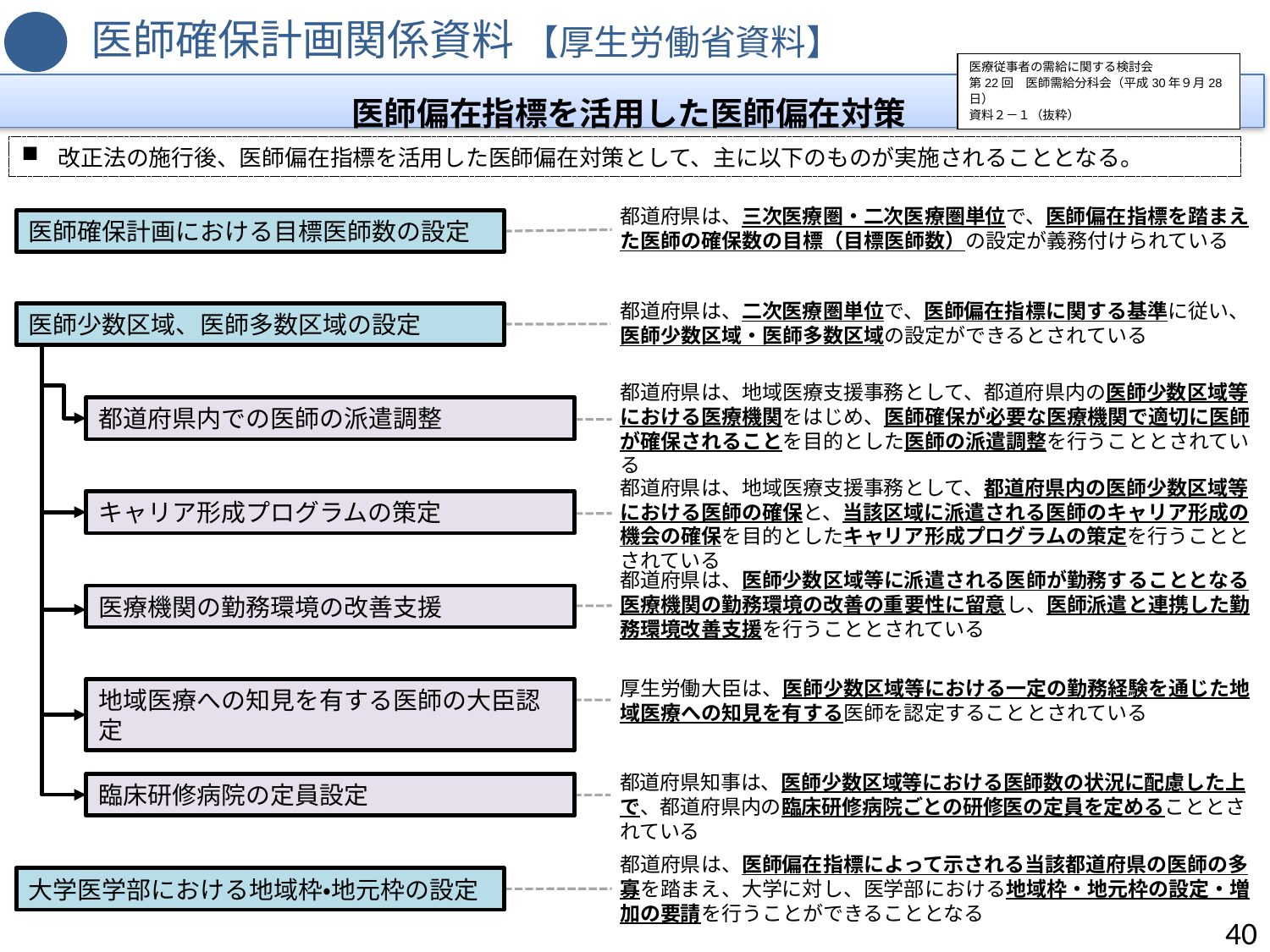

医師確保計画関係資料 【厚生労働省資料】

| 医療従事者の需給に関する検討会 第22回　医師需給分科会（平成30年９月28日） 資料２－１（抜粋） |
| --- |
医師偏在指標を活用した医師偏在対策
改正法の施行後、医師偏在指標を活用した医師偏在対策として、主に以下のものが実施されることとなる。
都道府県は、三次医療圏・二次医療圏単位で、医師偏在指標を踏まえた医師の確保数の目標（目標医師数）の設定が義務付けられている
医師確保計画における目標医師数の設定
都道府県は、二次医療圏単位で、医師偏在指標に関する基準に従い、
医師少数区域・医師多数区域の設定ができるとされている
医師少数区域、医師多数区域の設定
都道府県は、地域医療支援事務として、都道府県内の医師少数区域等における医療機関をはじめ、医師確保が必要な医療機関で適切に医師が確保されることを目的とした医師の派遣調整を行うこととされている
都道府県内での医師の派遣調整
都道府県は、地域医療支援事務として、都道府県内の医師少数区域等における医師の確保と、当該区域に派遣される医師のキャリア形成の機会の確保を目的としたキャリア形成プログラムの策定を行うこととされている
キャリア形成プログラムの策定
都道府県は、医師少数区域等に派遣される医師が勤務することとなる医療機関の勤務環境の改善の重要性に留意し、医師派遣と連携した勤務環境改善支援を行うこととされている
医療機関の勤務環境の改善支援
厚生労働大臣は、医師少数区域等における一定の勤務経験を通じた地域医療への知見を有する医師を認定することとされている
地域医療への知見を有する医師の大臣認定
都道府県知事は、医師少数区域等における医師数の状況に配慮した上で、都道府県内の臨床研修病院ごとの研修医の定員を定めることとされている
臨床研修病院の定員設定
都道府県は、医師偏在指標によって示される当該都道府県の医師の多寡を踏まえ、大学に対し、医学部における地域枠・地元枠の設定・増加の要請を行うことができることとなる
大学医学部における地域枠・地元枠の設定
40